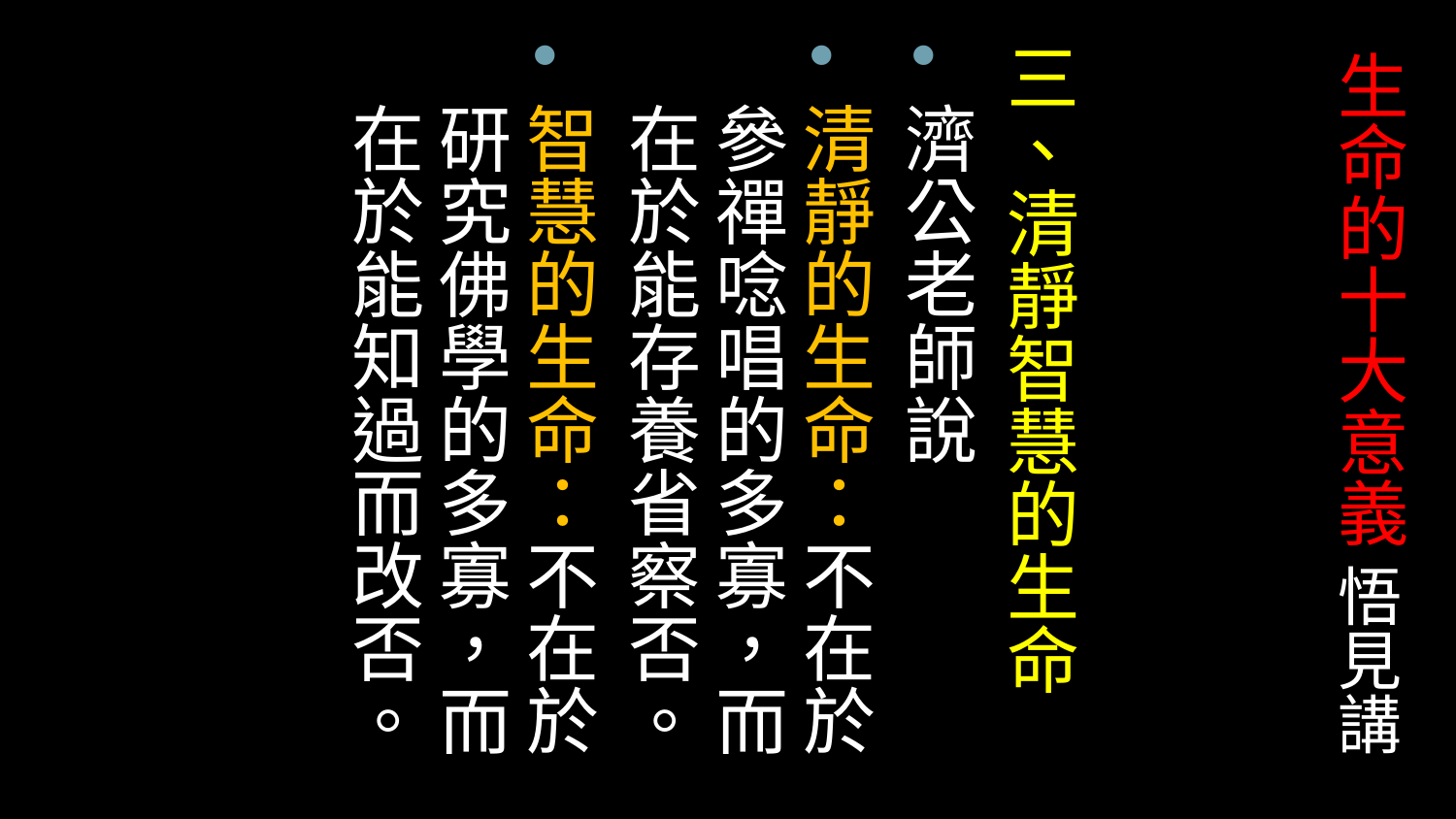

# 生命的十大意義 悟見講
三、清靜智慧的生命
濟公老師說
清靜的生命：不在於參禪唸唱的多寡，而在於能存養省察否。
智慧的生命：不在於研究佛學的多寡，而在於能知過而改否。